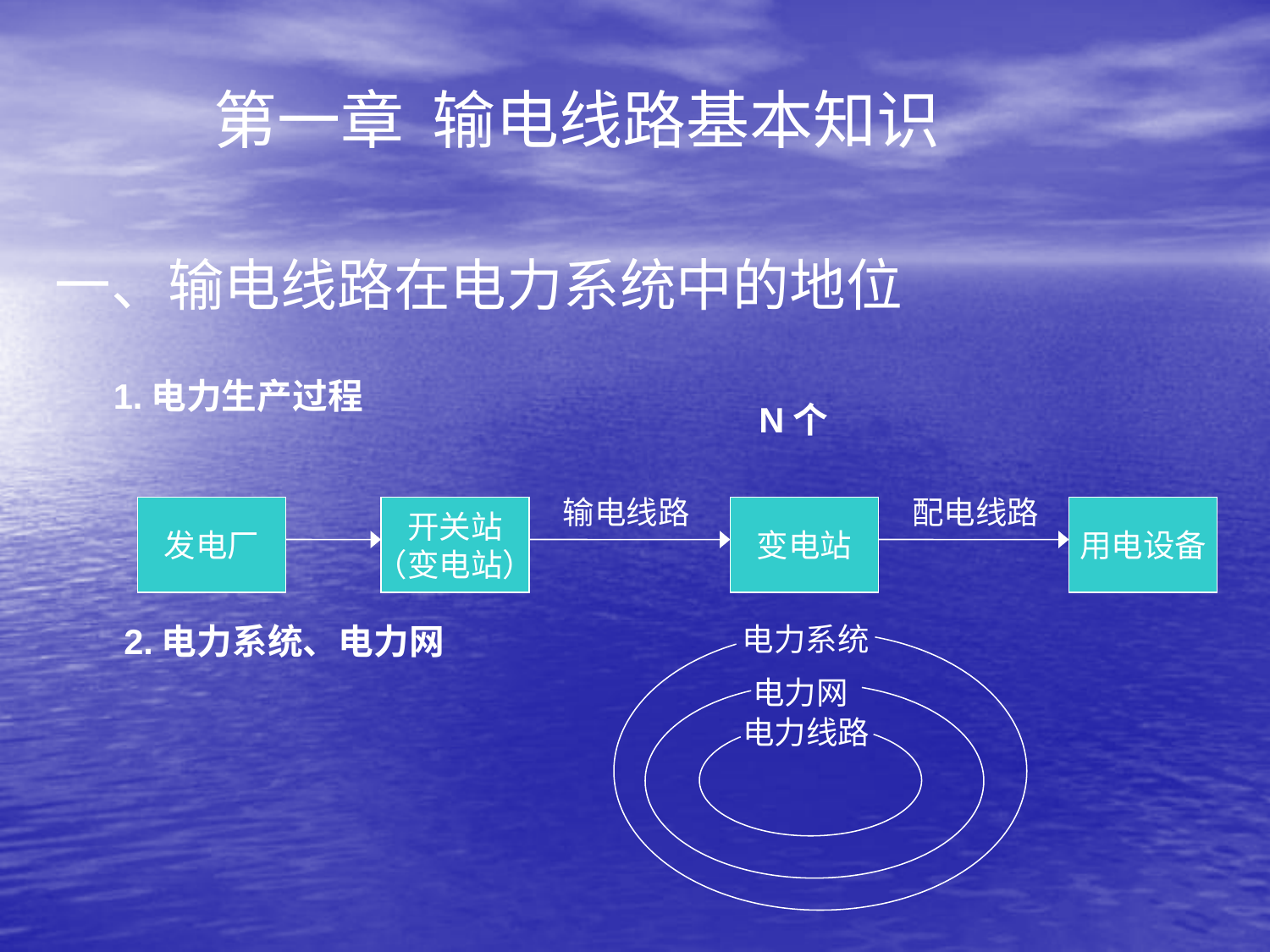

第一章  输电线路基本知识
一、输电线路在电力系统中的地位

      1.电力生产过程
      N个
输电线路
配电线路
发电厂
开关站
（变电站）
变电站
用电设备

      2.电力系统、电力网
电力系统

电力网

电力线路